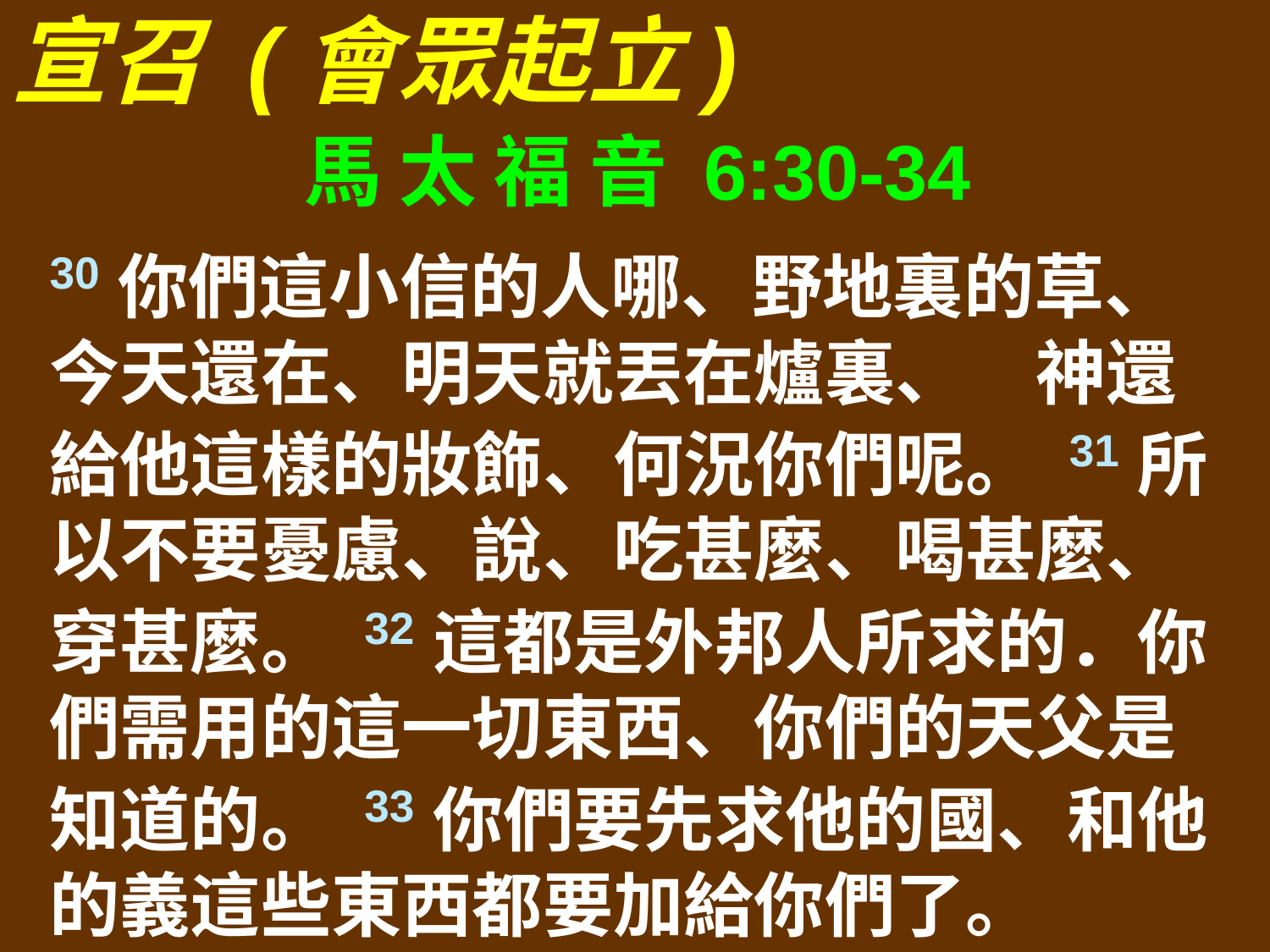

宣召 (會眾起立)
馬 太 福 音 6:30-34
30你們這小信的人哪、野地裏的草、今天還在、明天就丟在爐裏、　神還給他這樣的妝飾、何況你們呢。 31所以不要憂慮、說、吃甚麼、喝甚麼、穿甚麼。 32這都是外邦人所求的．你們需用的這一切東西、你們的天父是知道的。 33你們要先求他的國、和他的義這些東西都要加給你們了。